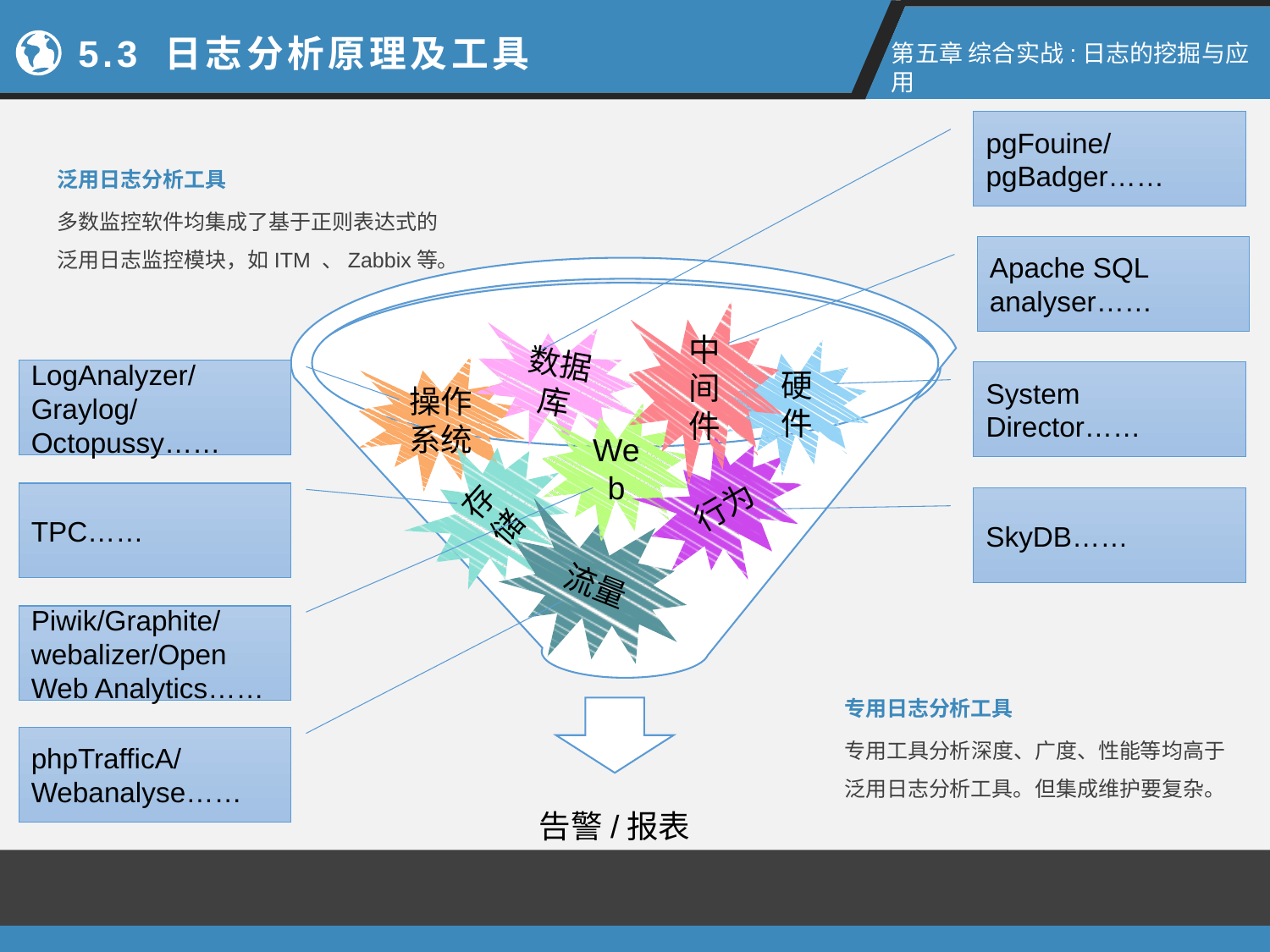

5.3 日志分析原理及工具

第五章 综合实战:日志的挖掘与应用
pgFouine/pgBadger……
泛用日志分析工具
多数监控软件均集成了基于正则表达式的泛用日志监控模块，如ITM 、Zabbix等。
告警/报表
Apache SQL analyser……
中间件
数据库
硬件
操作系统
LogAnalyzer/Graylog/Octopussy……
System Director……
Web
行为
存储
TPC……
SkyDB……
流量
Piwik/Graphite/webalizer/Open Web Analytics……
专用日志分析工具
专用工具分析深度、广度、性能等均高于泛用日志分析工具。但集成维护要复杂。
phpTrafficA/Webanalyse……